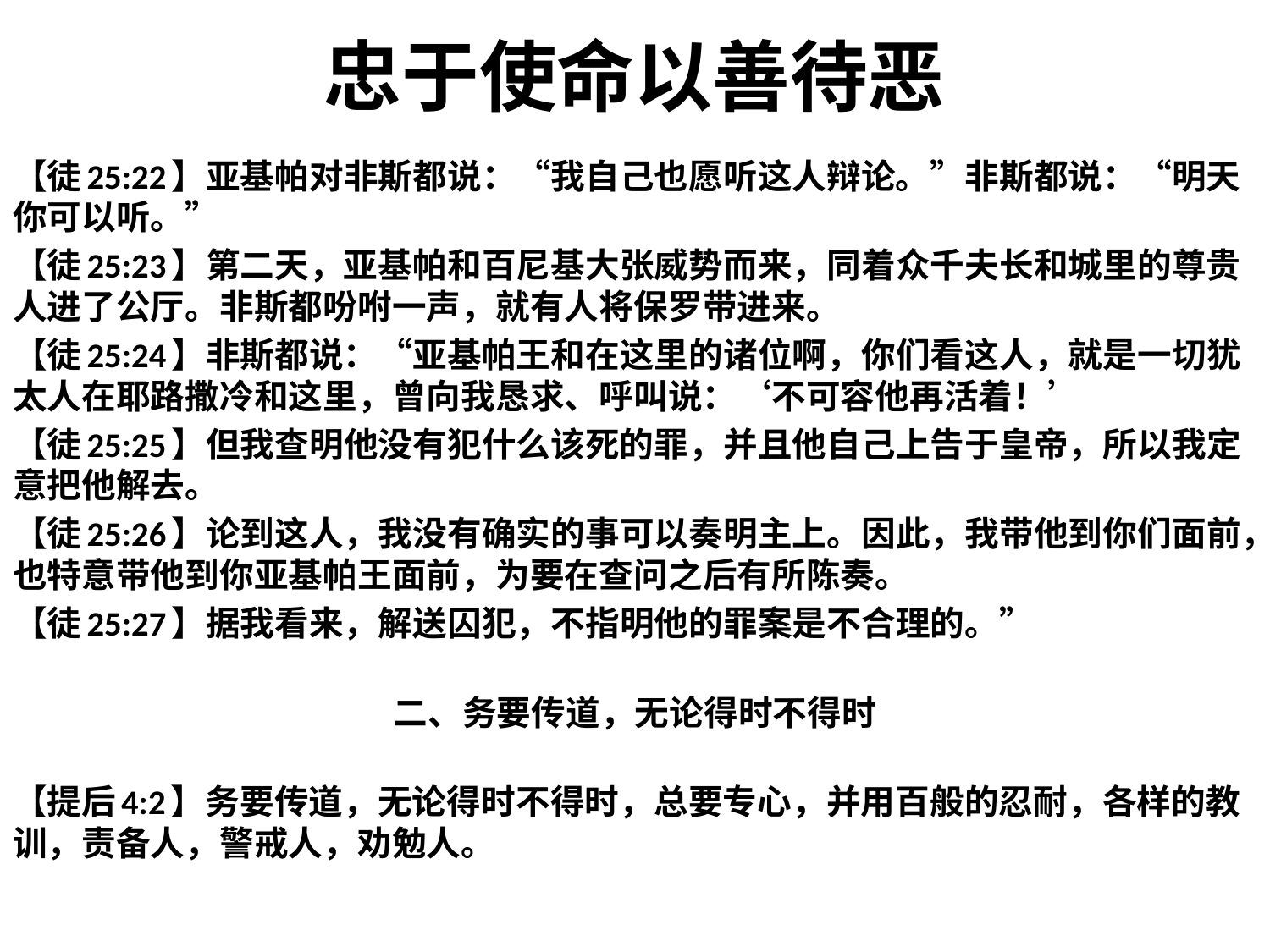

# 忠于使命以善待恶
【徒25:22】亚基帕对非斯都说：“我自己也愿听这人辩论。”非斯都说：“明天你可以听。”
【徒25:23】第二天，亚基帕和百尼基大张威势而来，同着众千夫长和城里的尊贵人进了公厅。非斯都吩咐一声，就有人将保罗带进来。
【徒25:24】非斯都说：“亚基帕王和在这里的诸位啊，你们看这人，就是一切犹太人在耶路撒冷和这里，曾向我恳求、呼叫说：‘不可容他再活着！’
【徒25:25】但我查明他没有犯什么该死的罪，并且他自己上告于皇帝，所以我定意把他解去。
【徒25:26】论到这人，我没有确实的事可以奏明主上。因此，我带他到你们面前，也特意带他到你亚基帕王面前，为要在查问之后有所陈奏。
【徒25:27】据我看来，解送囚犯，不指明他的罪案是不合理的。”
二、务要传道，无论得时不得时
【提后4:2】务要传道，无论得时不得时，总要专心，并用百般的忍耐，各样的教训，责备人，警戒人，劝勉人。